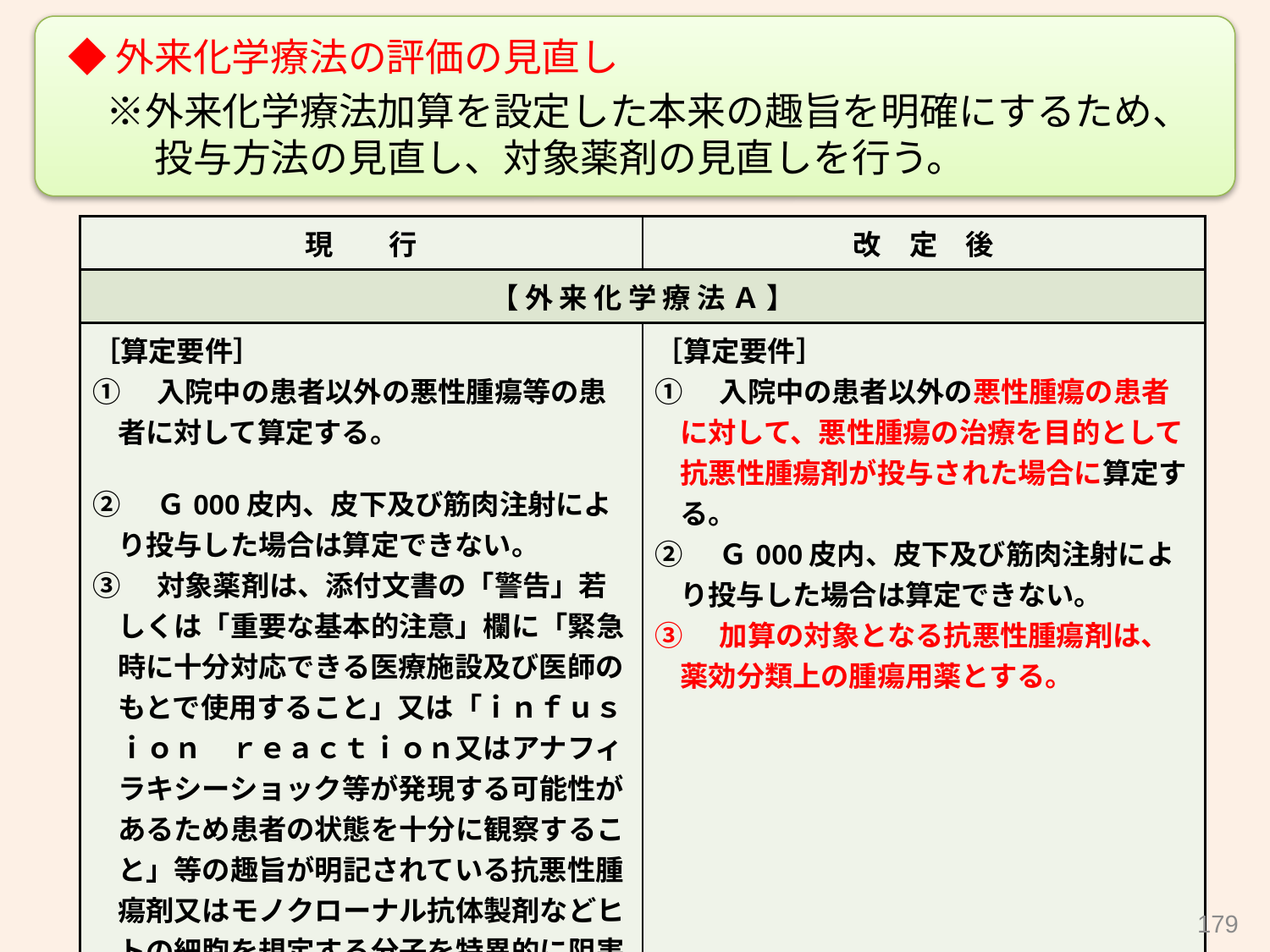

◆外来化学療法の評価の見直し
　※外来化学療法加算を設定した本来の趣旨を明確にするため、投与方法の見直し、対象薬剤の見直しを行う。

| 現　　行 | 改　定　後 |
| --- | --- |
| 【 外 来 化 学 療 法 Ａ 】 |  |
| ［算定要件］ ①　入院中の患者以外の悪性腫瘍等の患者に対して算定する。 ②　Ｇ000皮内、皮下及び筋肉注射により投与した場合は算定できない。 ③　対象薬剤は、添付文書の「警告」若しくは「重要な基本的注意」欄に「緊急時に十分対応できる医療施設及び医師のもとで使用すること」又は「ｉｎｆｕｓｉｏｎ　ｒｅａｃｔｉｏｎ又はアナフィラキシーショック等が発現する可能性があるため患者の状態を十分に観察すること」等の趣旨が明記されている抗悪性腫瘍剤又はモノクローナル抗体製剤などヒトの細胞を規定する分子を特異的に阻害する分子標的薬とする。 | ［算定要件］ ①　入院中の患者以外の悪性腫瘍の患者に対して、悪性腫瘍の治療を目的として抗悪性腫瘍剤が投与された場合に算定する。 ②　Ｇ000皮内、皮下及び筋肉注射により投与した場合は算定できない。 ③　加算の対象となる抗悪性腫瘍剤は、薬効分類上の腫瘍用薬とする。 ④　この場合において、区分番号Ｃ101在宅自己注射指導管理料は算定しない。 |
179